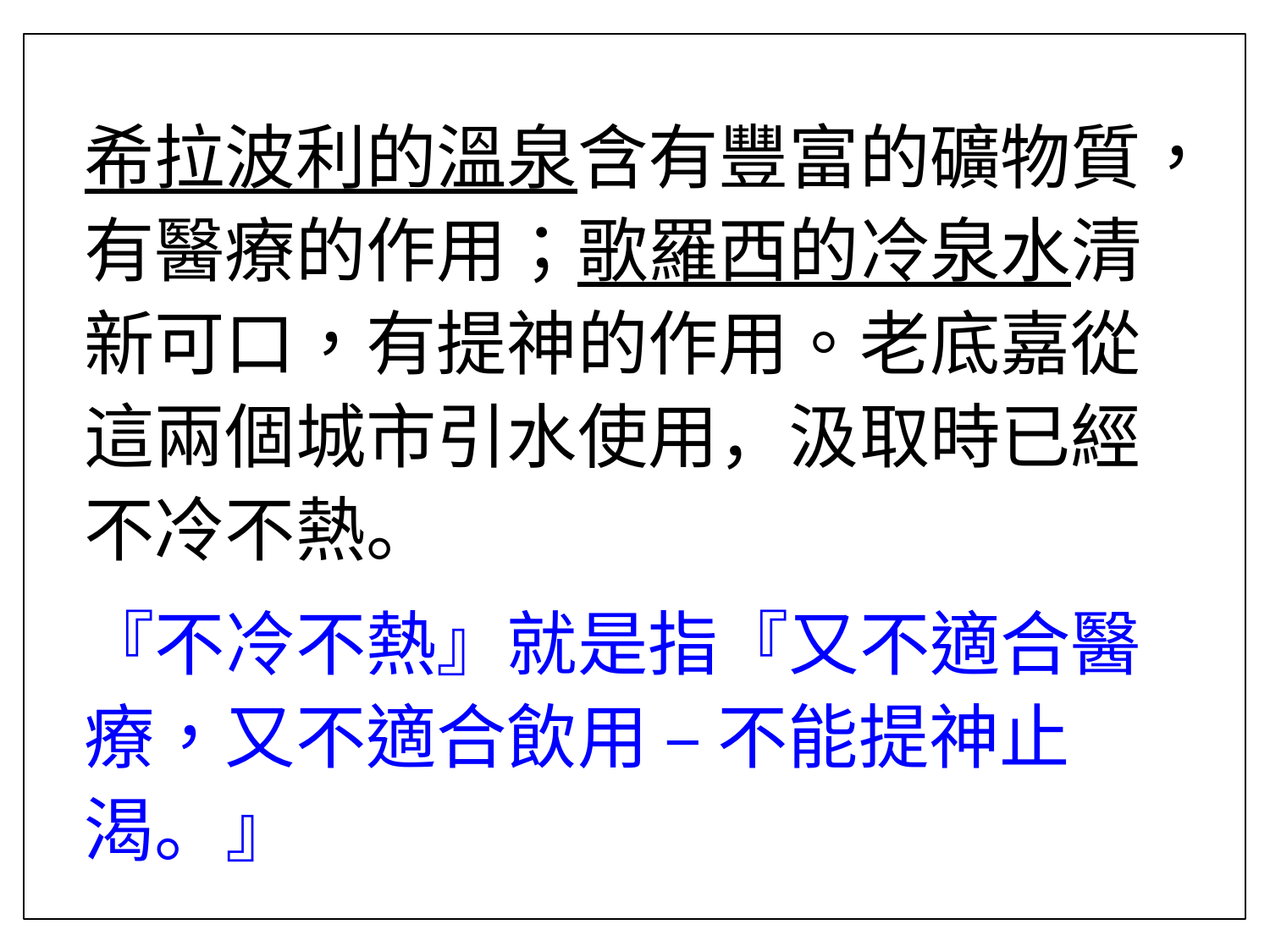

希拉波利的溫泉含有豐富的礦物質，有醫療的作用；歌羅西的冷泉水清新可口，有提神的作用。老底嘉從這兩個城市引水使用，汲取時已經不冷不熱。
『不冷不熱』就是指『又不適合醫療，又不適合飲用 – 不能提神止渴。』